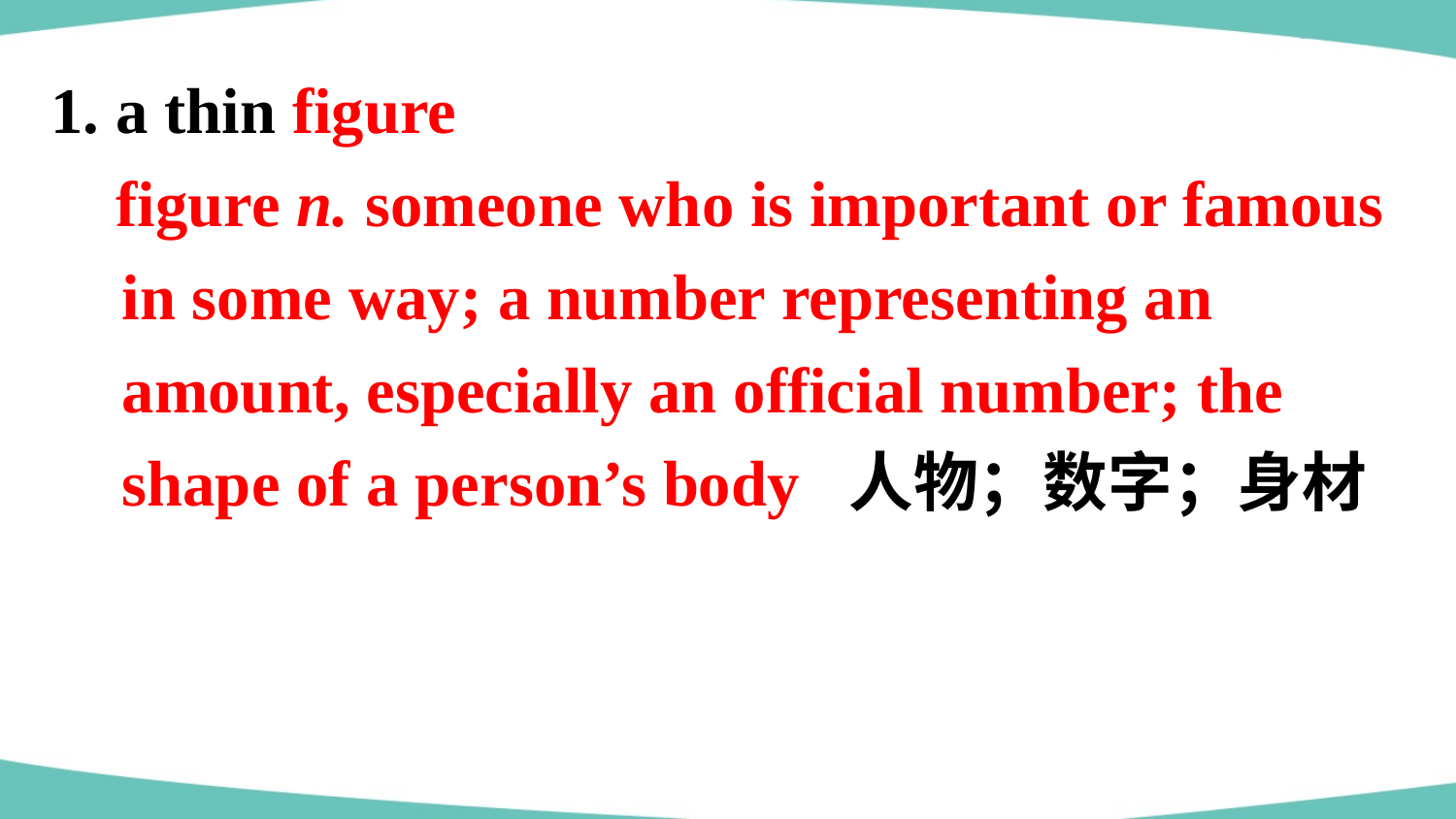

1. a thin figure
    figure n. someone who is important or famous in some way; a number representing an amount, especially an official number; the shape of a person’s body  人物；数字；身材